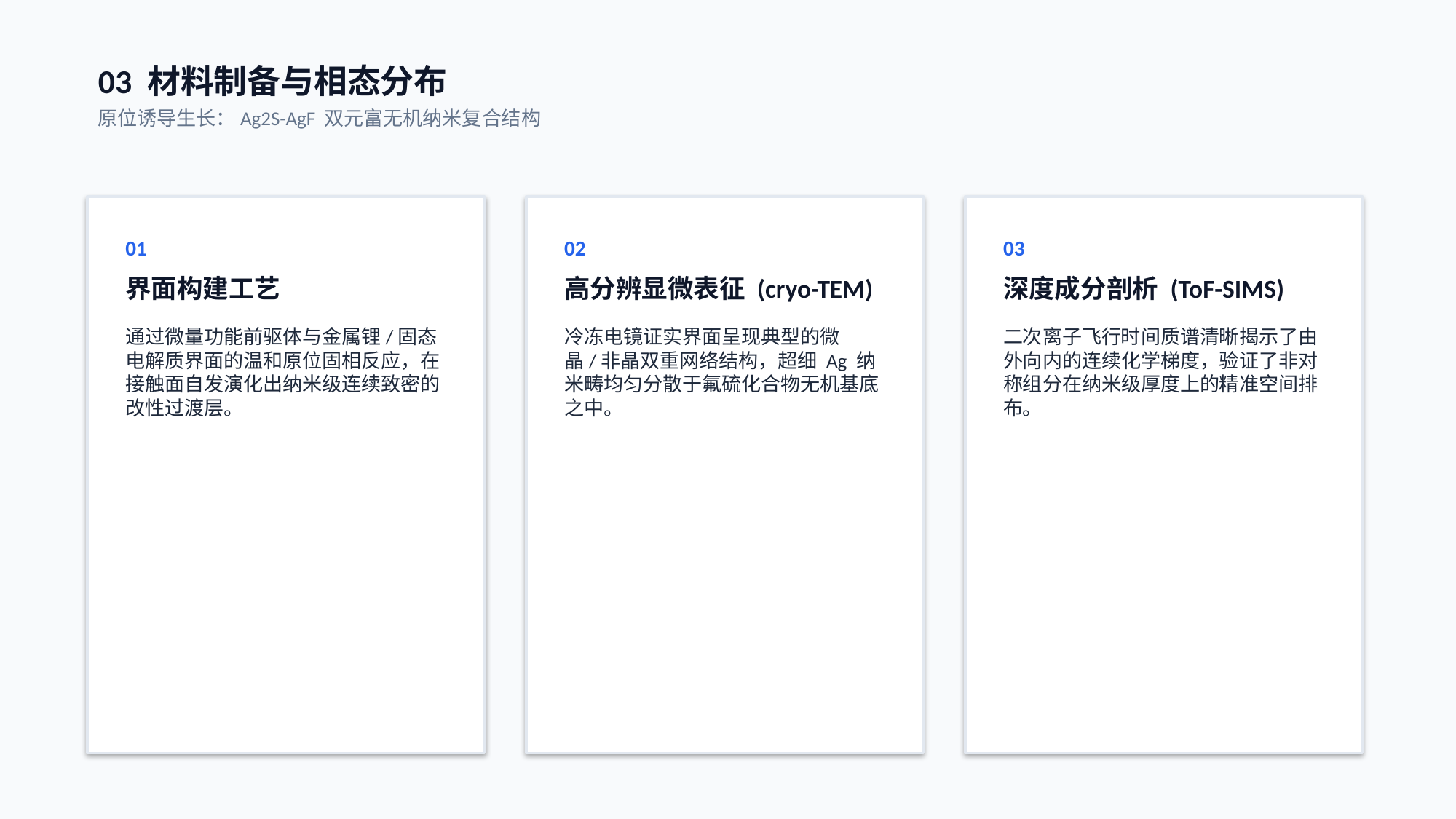

03 材料制备与相态分布
原位诱导生长：Ag2S-AgF 双元富无机纳米复合结构

01
界面构建工艺
通过微量功能前驱体与金属锂/固态电解质界面的温和原位固相反应，在接触面自发演化出纳米级连续致密的改性过渡层。
02
高分辨显微表征 (cryo-TEM)
冷冻电镜证实界面呈现典型的微晶/非晶双重网络结构，超细 Ag 纳米畴均匀分散于氟硫化合物无机基底之中。
03
深度成分剖析 (ToF-SIMS)
二次离子飞行时间质谱清晰揭示了由外向内的连续化学梯度，验证了非对称组分在纳米级厚度上的精准空间排布。